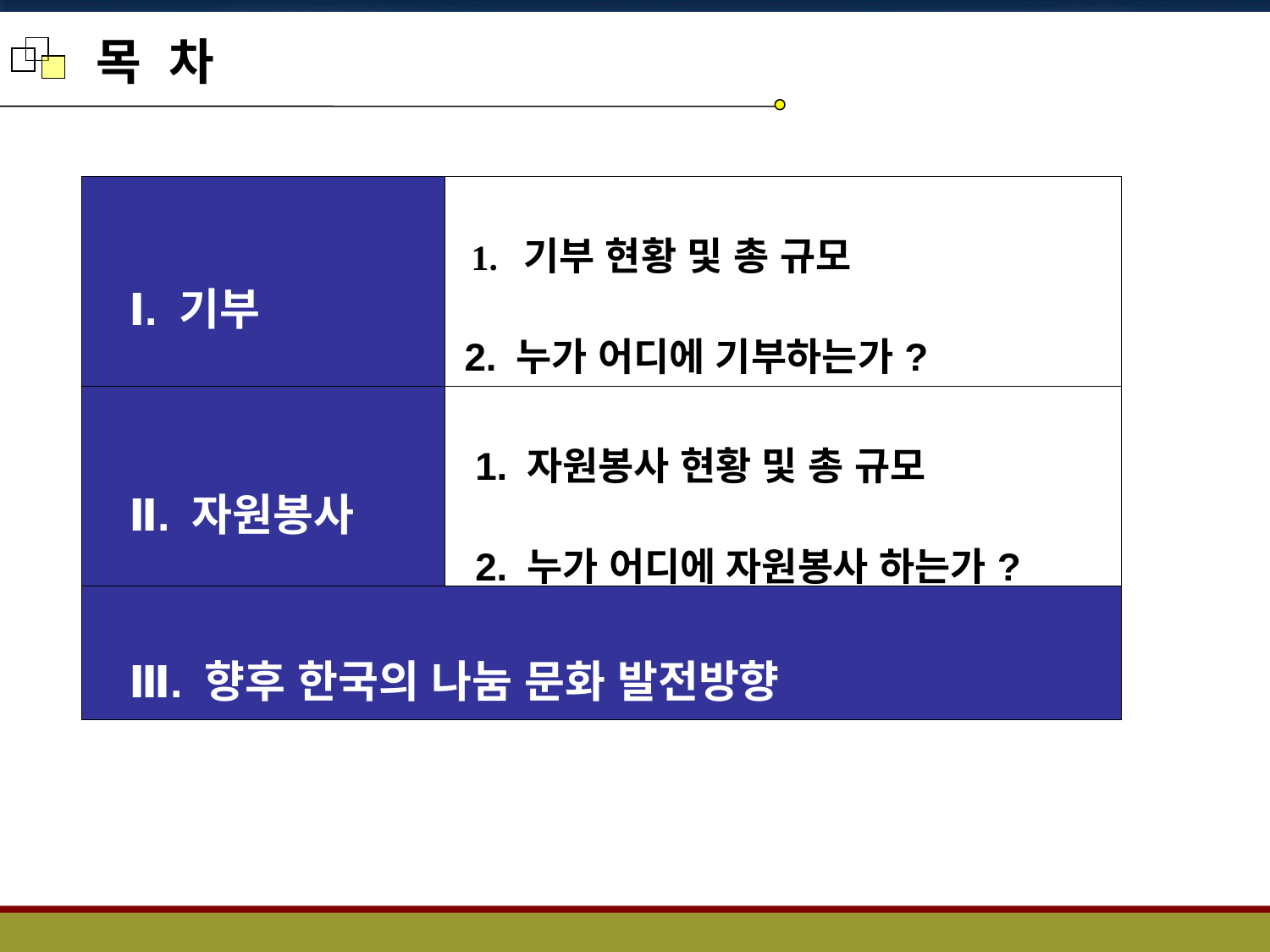

목  차
| Ⅰ. 기부 | 1. 기부 현황 및 총 규모 2. 누가 어디에 기부하는가? |
| --- | --- |
| Ⅱ. 자원봉사 | 1. 자원봉사 현황 및 총 규모 2. 누가 어디에 자원봉사 하는가? |
| Ⅲ. 향후 한국의 나눔 문화 발전방향 |  |